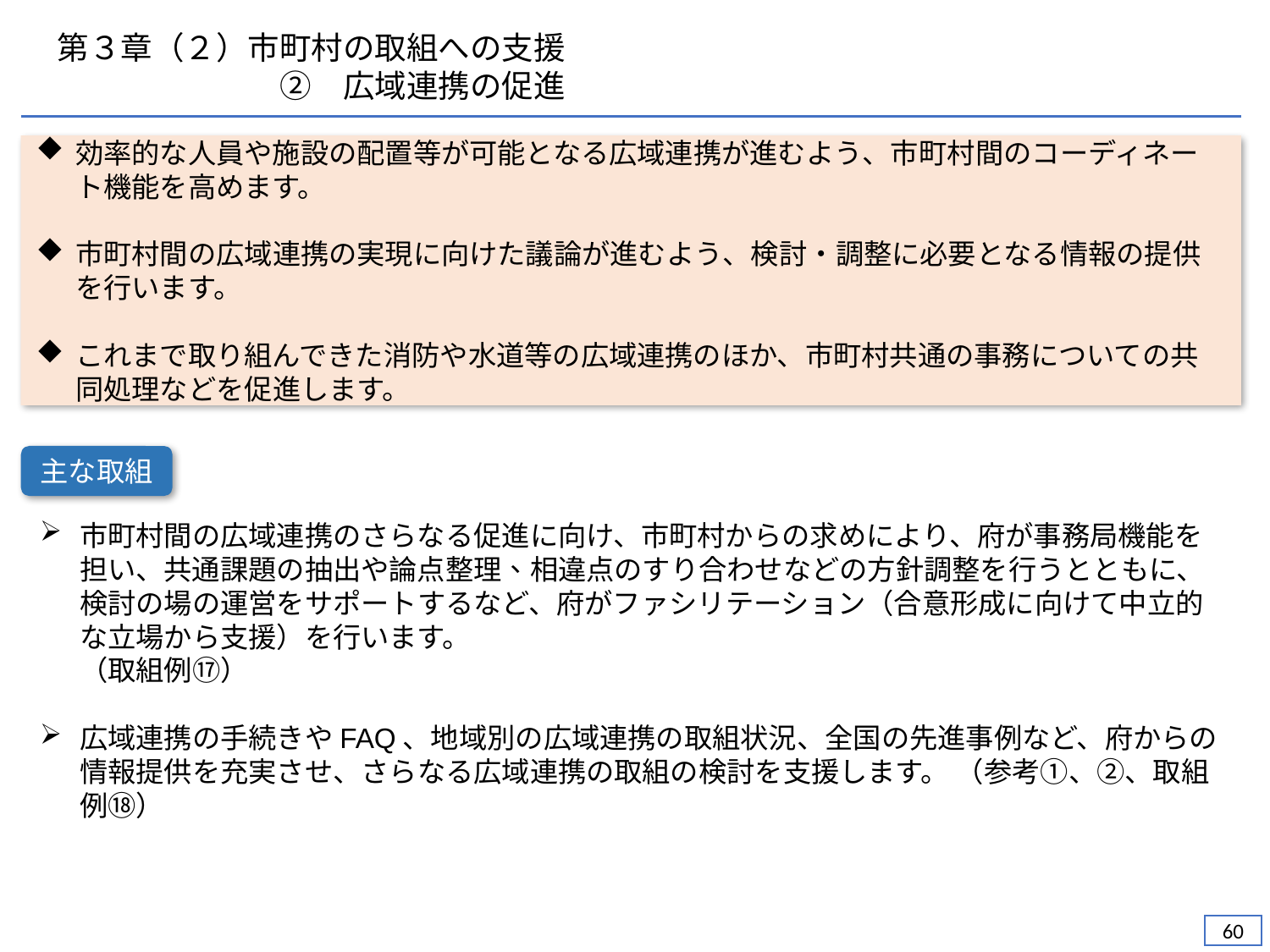

第３章（２）市町村の取組への支援
　　　　　　　②　広域連携の促進
効率的な人員や施設の配置等が可能となる広域連携が進むよう、市町村間のコーディネート機能を高めます。

市町村間の広域連携の実現に向けた議論が進むよう、検討・調整に必要となる情報の提供を行います。

これまで取り組んできた消防や水道等の広域連携のほか、市町村共通の事務についての共同処理などを促進します。
主な取組
市町村間の広域連携のさらなる促進に向け、市町村からの求めにより、府が事務局機能を担い、共通課題の抽出や論点整理、相違点のすり合わせなどの方針調整を行うとともに、検討の場の運営をサポートするなど、府がファシリテーション（合意形成に向けて中立的な立場から支援）を行います。
（取組例⑰）

広域連携の手続きやFAQ、地域別の広域連携の取組状況、全国の先進事例など、府からの情報提供を充実させ、さらなる広域連携の取組の検討を支援します。 （参考①、②、取組例⑱）

60